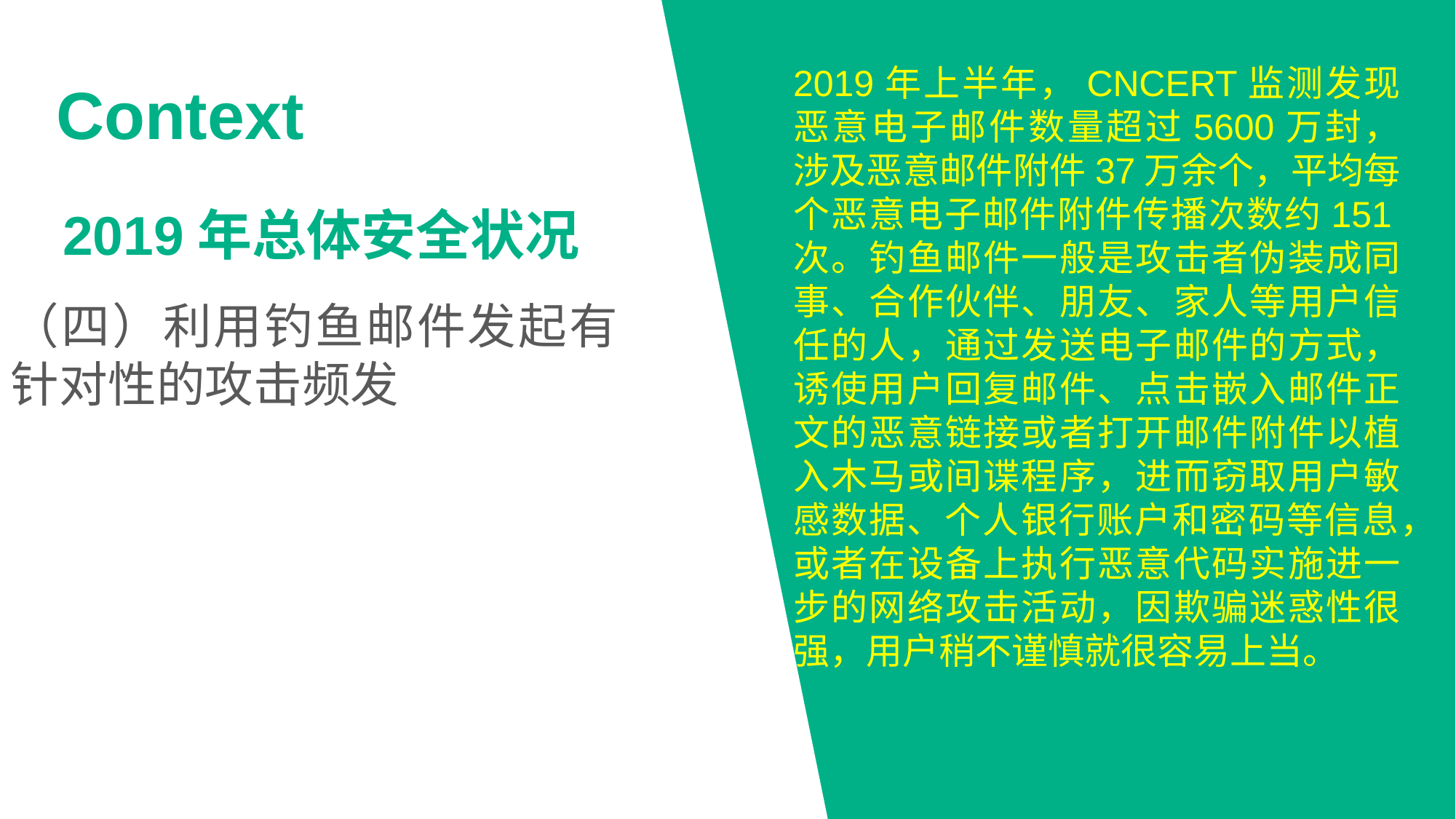

2019年上半年，CNCERT监测发现恶意电子邮件数量超过5600万封，涉及恶意邮件附件37万余个，平均每个恶意电子邮件附件传播次数约151次。钓鱼邮件一般是攻击者伪装成同事、合作伙伴、朋友、家人等用户信任的人，通过发送电子邮件的方式，诱使用户回复邮件、点击嵌入邮件正文的恶意链接或者打开邮件附件以植入木马或间谍程序，进而窃取用户敏感数据、个人银行账户和密码等信息，或者在设备上执行恶意代码实施进一步的网络攻击活动，因欺骗迷惑性很强，用户稍不谨慎就很容易上当。
Context
2019年总体安全状况
（四）利用钓鱼邮件发起有针对性的攻击频发